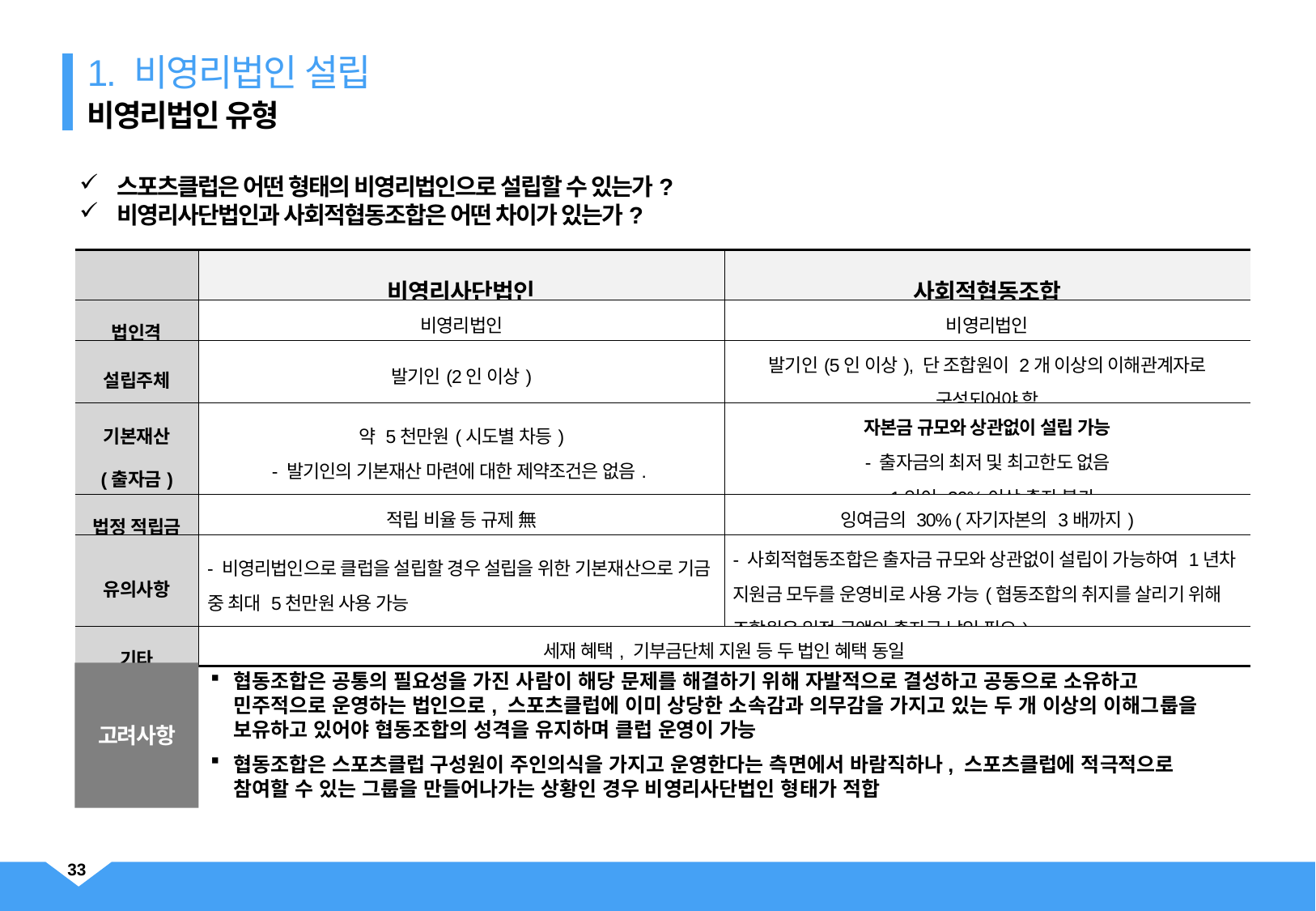

1. 비영리법인 설립
비영리법인 유형
스포츠클럽은 어떤 형태의 비영리법인으로 설립할 수 있는가?
비영리사단법인과 사회적협동조합은 어떤 차이가 있는가?
|  | 비영리사단법인 | 사회적협동조합 |
| --- | --- | --- |
| 법인격 | 비영리법인 | 비영리법인 |
| 설립주체 | 발기인(2인 이상) | 발기인(5인 이상), 단 조합원이 2개 이상의 이해관계자로 구성되어야 함 |
| 기본재산 (출자금) | 약 5천만원(시도별 차등) - 발기인의 기본재산 마련에 대한 제약조건은 없음. | 자본금 규모와 상관없이 설립 가능 - 출자금의 최저 및 최고한도 없음 - 1인이 30%이상 출자 불가 |
| 법정 적립금 | 적립 비율 등 규제 無 | 잉여금의 30% (자기자본의 3배까지) |
| 유의사항 | - 비영리법인으로 클럽을 설립할 경우 설립을 위한 기본재산으로 기금 중 최대 5천만원 사용 가능 | - 사회적협동조합은 출자금 규모와 상관없이 설립이 가능하여 1년차 지원금 모두를 운영비로 사용 가능(협동조합의 취지를 살리기 위해 조합원은 일정 금액의 출자금 납입 필요) |
| 기타 | 세재 혜택, 기부금단체 지원 등 두 법인 혜택 동일 |  |
고려사항
협동조합은 공통의 필요성을 가진 사람이 해당 문제를 해결하기 위해 자발적으로 결성하고 공동으로 소유하고 민주적으로 운영하는 법인으로, 스포츠클럽에 이미 상당한 소속감과 의무감을 가지고 있는 두 개 이상의 이해그룹을 보유하고 있어야 협동조합의 성격을 유지하며 클럽 운영이 가능
협동조합은 스포츠클럽 구성원이 주인의식을 가지고 운영한다는 측면에서 바람직하나, 스포츠클럽에 적극적으로 참여할 수 있는 그룹을 만들어나가는 상황인 경우 비영리사단법인 형태가 적합